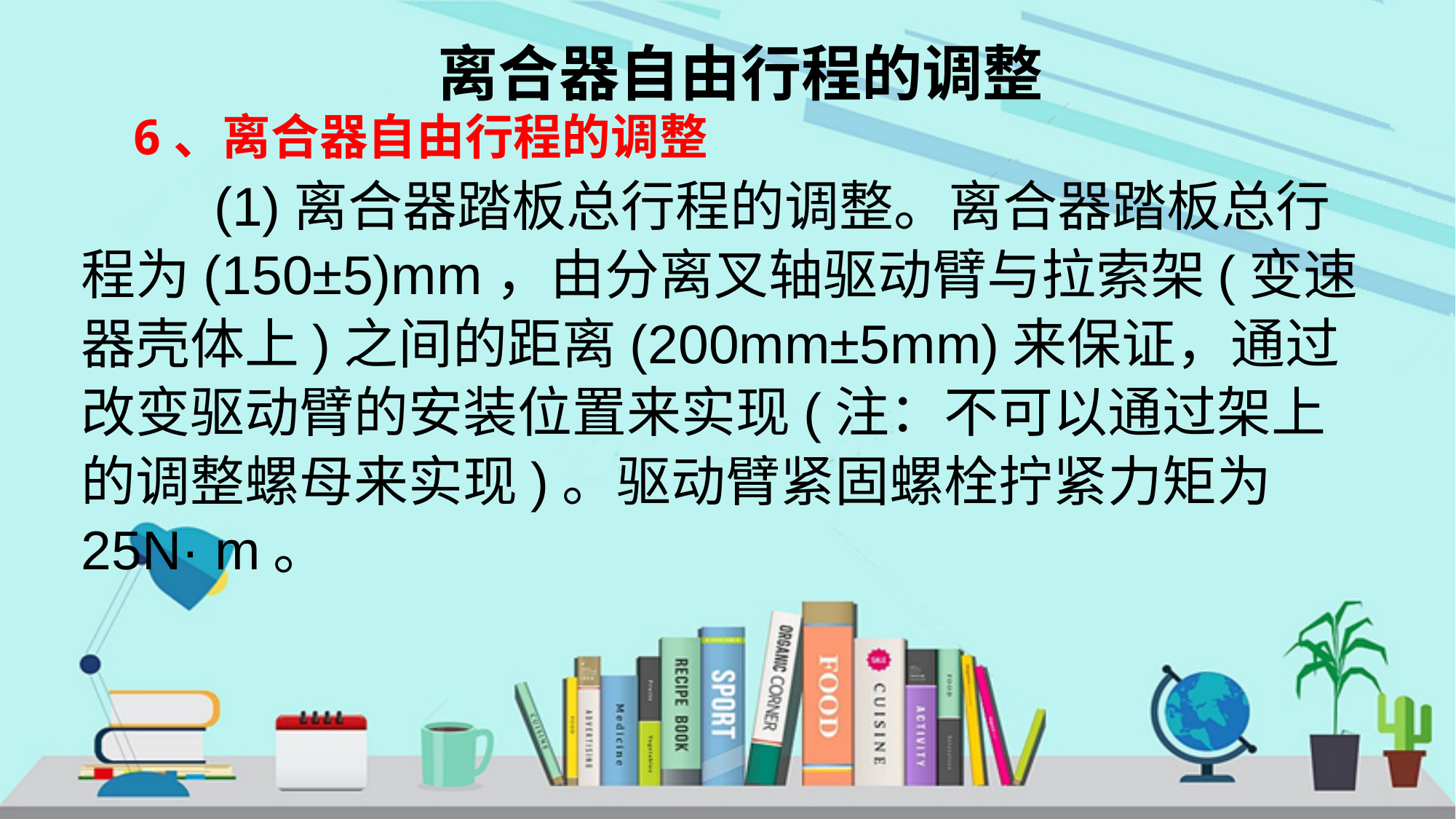

# 离合器自由行程的调整
6、离合器自由行程的调整
  　　(1)离合器踏板总行程的调整。离合器踏板总行程为(150±5)mm，由分离叉轴驱动臂与拉索架(变速器壳体上)之间的距离(200mm±5mm)来保证，通过改变驱动臂的安装位置来实现(注：不可以通过架上的调整螺母来实现)。驱动臂紧固螺栓拧紧力矩为25N· m。